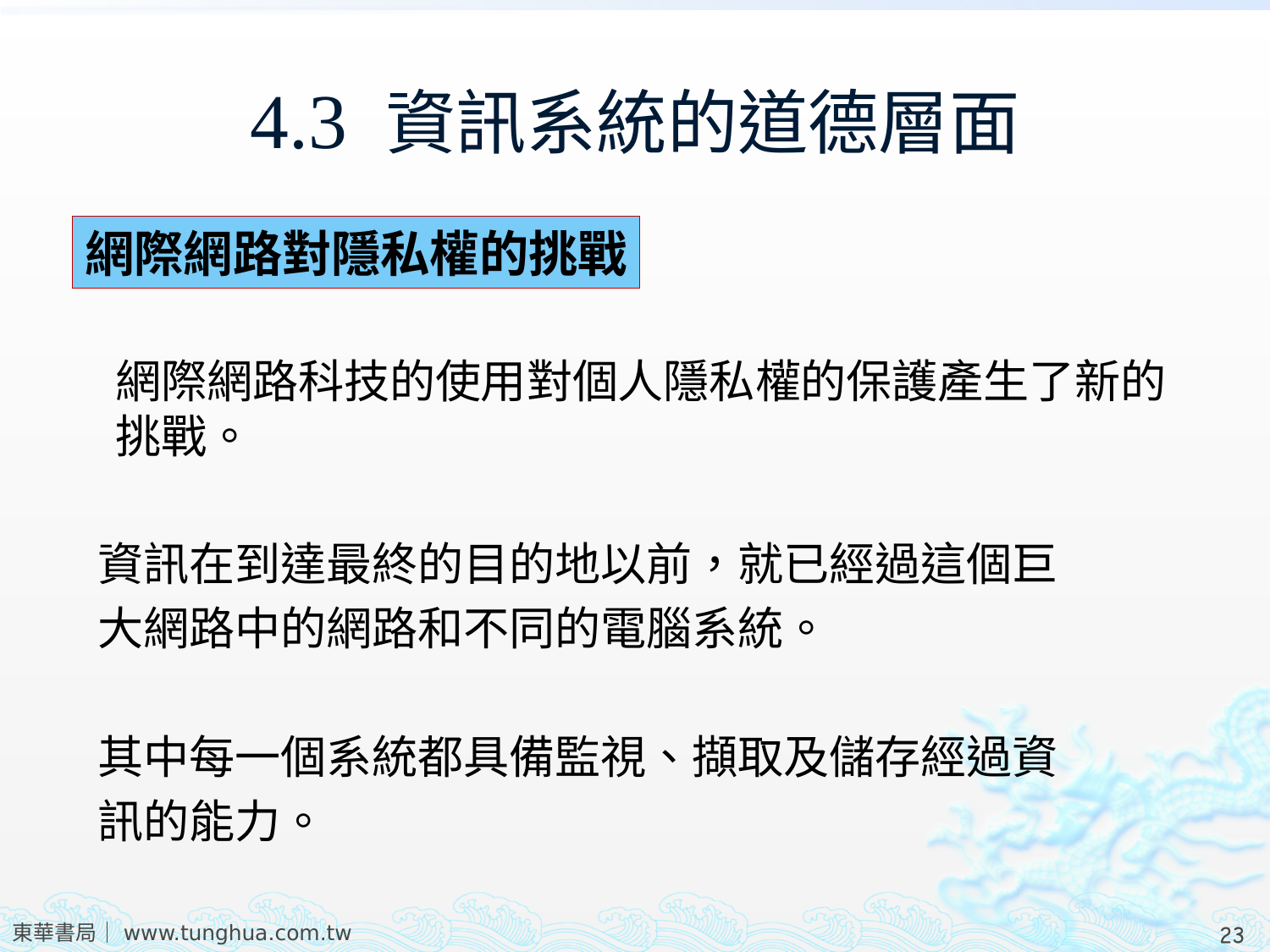

# 4.3 資訊系統的道德層面
網際網路對隱私權的挑戰
	網際網路科技的使用對個人隱私權的保護產生了新的挑戰。

  資訊在到達最終的目的地以前，就已經過這個巨
  大網路中的網路和不同的電腦系統。

  其中每一個系統都具備監視、擷取及儲存經過資
  訊的能力。